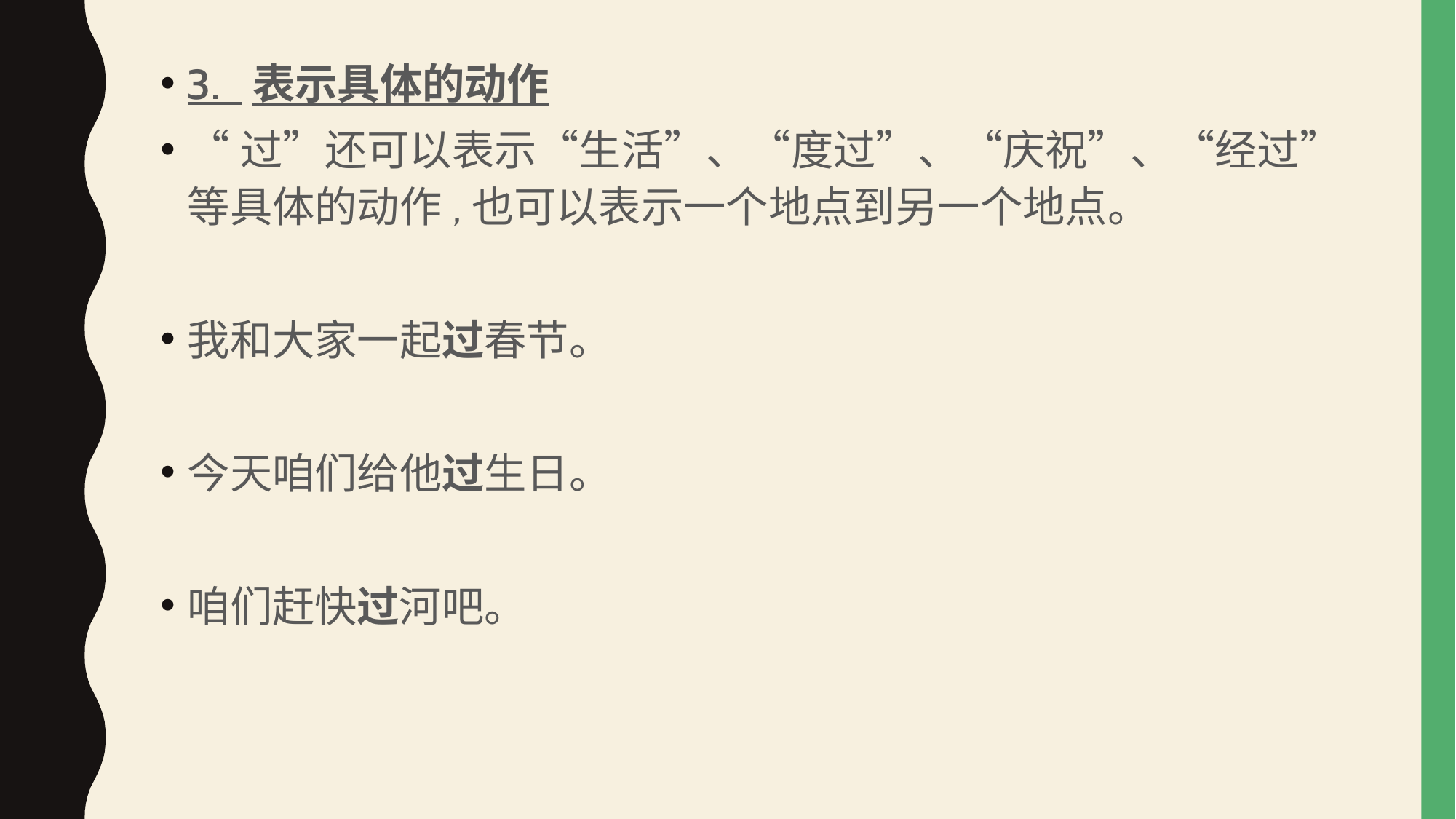

3. 表示具体的动作
“过”还可以表示“生活”、“度过”、“庆祝”、“经过”等具体的动作,也可以表示一个地点到另一个地点。

我和大家一起过春节。

今天咱们给他过生日。

咱们赶快过河吧。